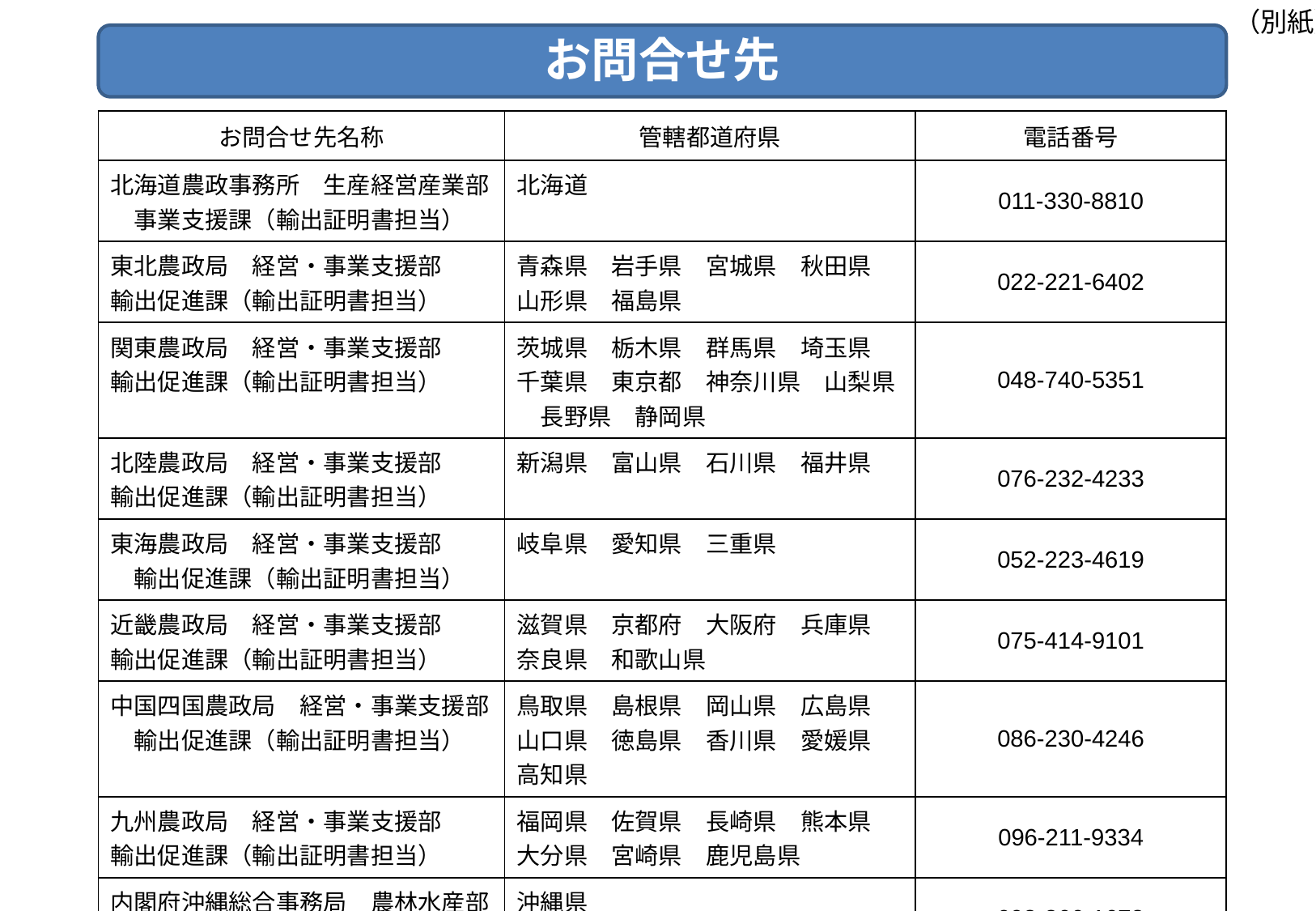

（別紙）
お問合せ先
| お問合せ先名称 | 管轄都道府県 | 電話番号 |
| --- | --- | --- |
| 北海道農政事務所　生産経営産業部　事業支援課（輸出証明書担当） | 北海道 | 011-330-8810 |
| 東北農政局　経営・事業支援部　　輸出促進課（輸出証明書担当） | 青森県　岩手県　宮城県　秋田県　山形県　福島県 | 022-221-6402 |
| 関東農政局　経営・事業支援部　　輸出促進課（輸出証明書担当） | 茨城県　栃木県　群馬県　埼玉県　千葉県　東京都　神奈川県　山梨県　長野県　静岡県 | 048-740-5351 |
| 北陸農政局　経営・事業支援部　　輸出促進課（輸出証明書担当） | 新潟県　富山県　石川県　福井県 | 076-232-4233 |
| 東海農政局　経営・事業支援部　　　輸出促進課（輸出証明書担当） | 岐阜県　愛知県　三重県 | 052-223-4619 |
| 近畿農政局　経営・事業支援部　　輸出促進課（輸出証明書担当） | 滋賀県　京都府　大阪府　兵庫県　奈良県　和歌山県 | 075-414-9101 |
| 中国四国農政局　経営・事業支援部　輸出促進課（輸出証明書担当） | 鳥取県　島根県　岡山県　広島県　山口県　徳島県　香川県　愛媛県　高知県 | 086-230-4246 |
| 九州農政局　経営・事業支援部　　輸出促進課（輸出証明書担当） | 福岡県　佐賀県　長崎県　熊本県　大分県　宮崎県　鹿児島県 | 096-211-9334 |
| 内閣府沖縄総合事務局　農林水産部　食料産業課（輸出証明書担当） | 沖縄県 | 098-866-1673 |